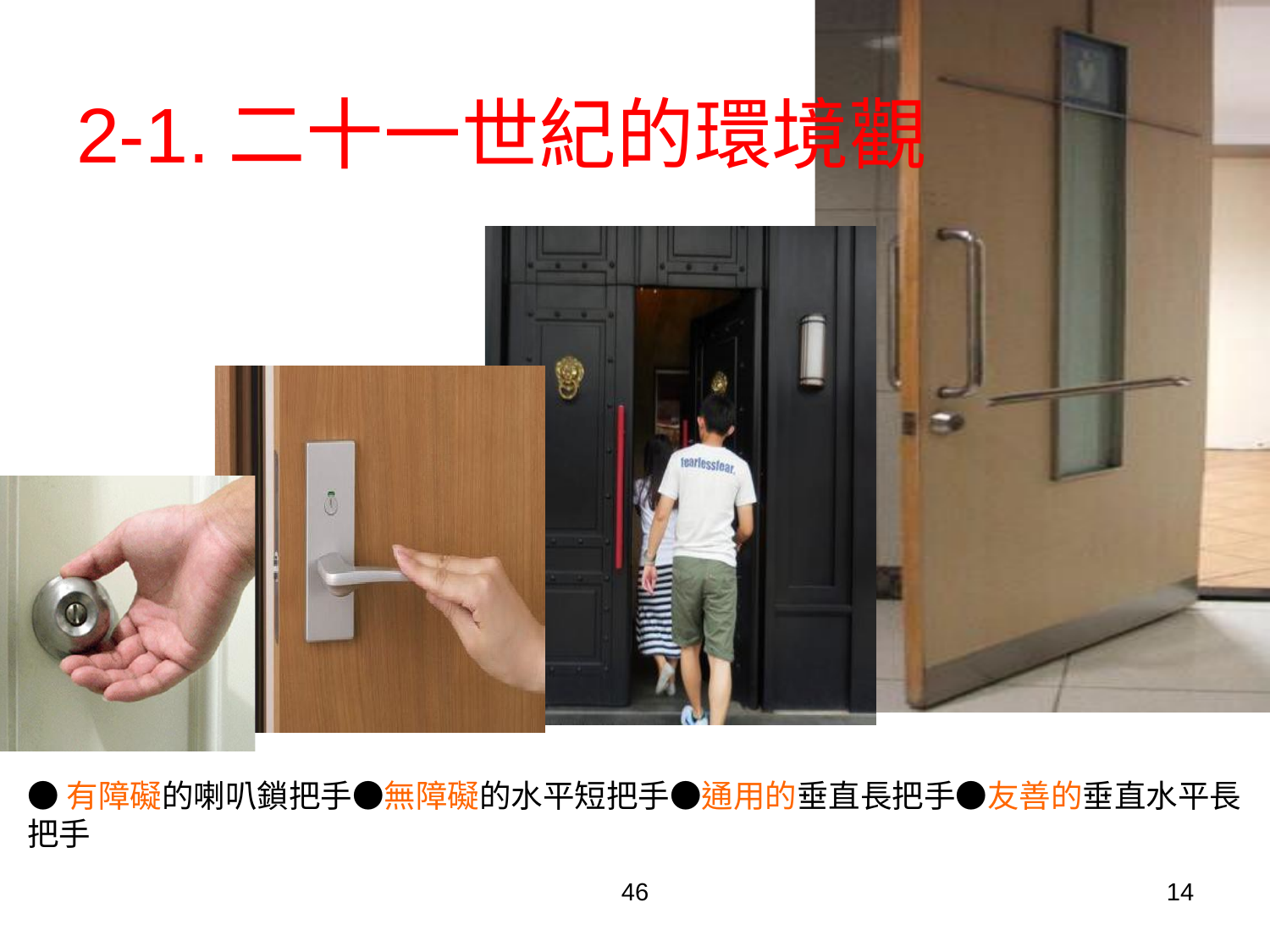

# 2-1.二十一世紀的環境觀
●有障礙的喇叭鎖把手●無障礙的水平短把手●通用的垂直長把手●友善的垂直水平長把手
46
14